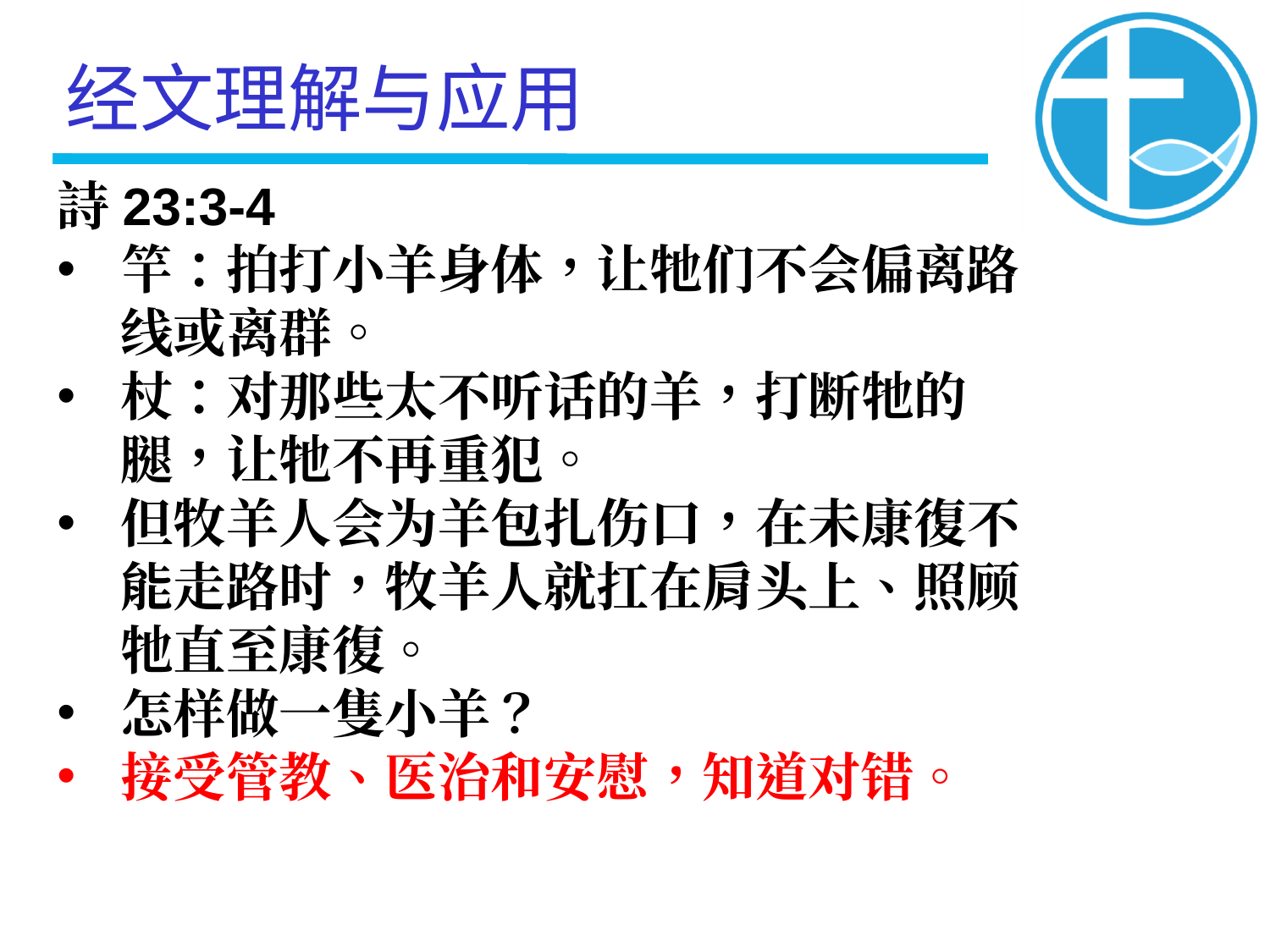

经文理解与应用

詩23:3-4
竿：拍打小羊身体，让牠们不会偏离路线或离群。
杖：对那些太不听话的羊，打断牠的腿，让牠不再重犯。
但牧羊人会为羊包扎伤口，在未康復不能走路时，牧羊人就扛在肩头上、照顾牠直至康復。
怎样做一隻小羊？
接受管教、医治和安慰，知道对错。